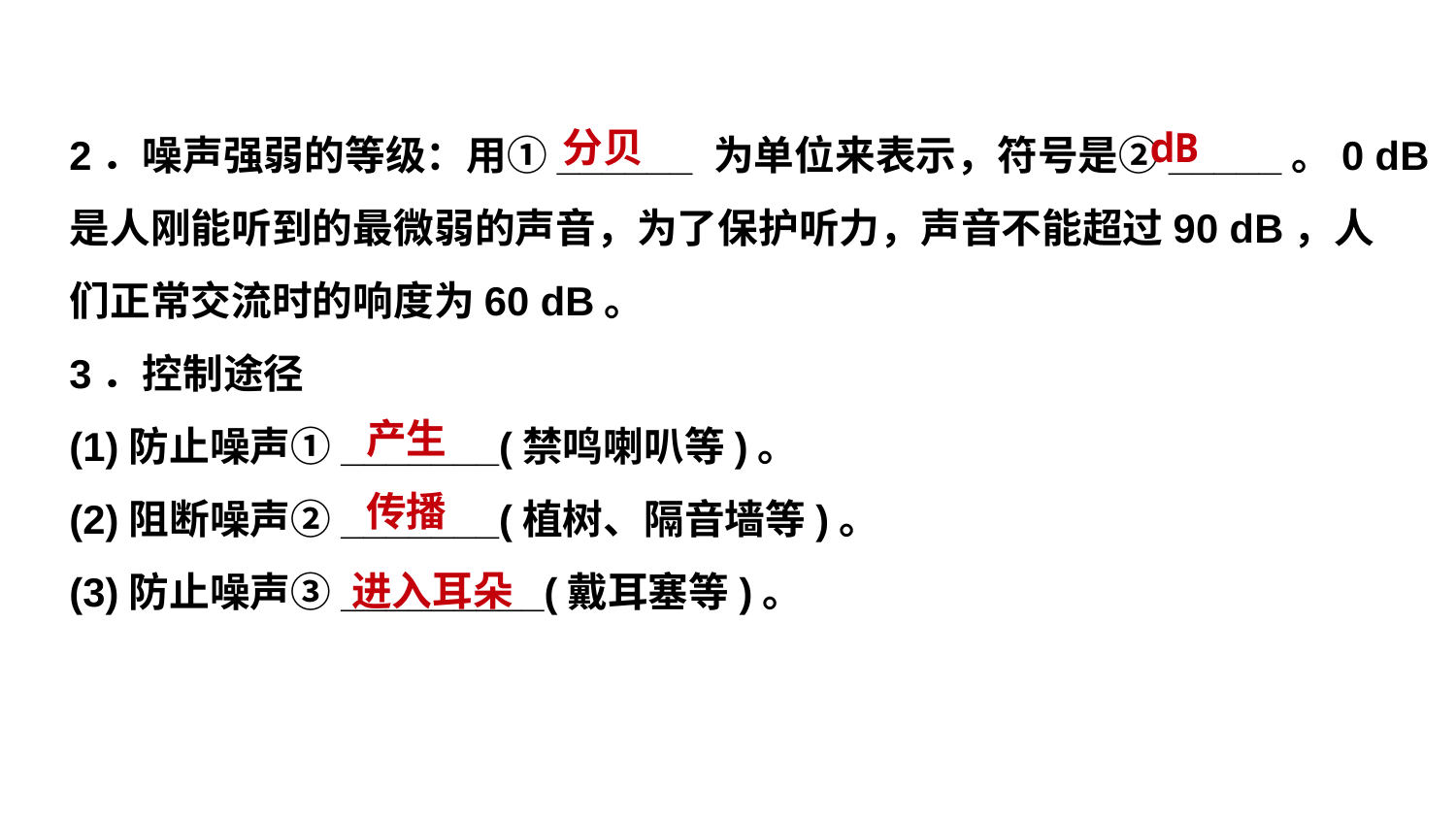

分贝
 dB
2．噪声强弱的等级：用①______ 为单位来表示，符号是②_____。0 dB
是人刚能听到的最微弱的声音，为了保护听力，声音不能超过90 dB，人
们正常交流时的响度为60 dB。
3．控制途径
(1)防止噪声①_______(禁鸣喇叭等)。
(2)阻断噪声②_______(植树、隔音墙等)。
(3)防止噪声③_________(戴耳塞等)。
 产生
 传播
进入耳朵